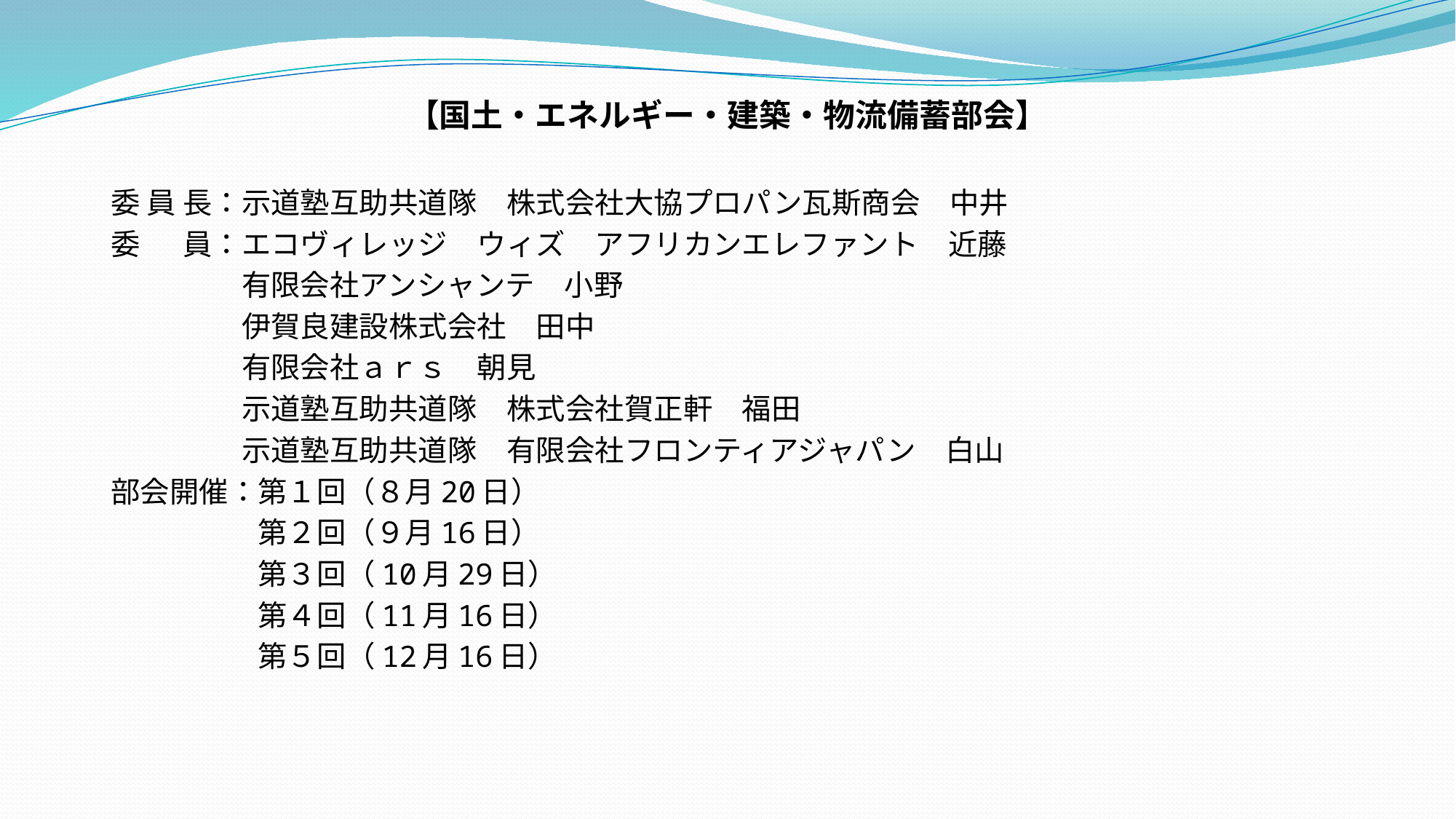

【国土・エネルギー・建築・物流備蓄部会】

委 員 長：示道塾互助共道隊　株式会社大協プロパン瓦斯商会　中井
委　  員：エコヴィレッジ　ウィズ　アフリカンエレファント　近藤
　　　  　有限会社アンシャンテ　小野
　　　  　伊賀良建設株式会社　田中
　　　  　有限会社ａｒｓ　朝見
　　　  　示道塾互助共道隊　株式会社賀正軒　福田
　　　　  示道塾互助共道隊　有限会社フロンティアジャパン　白山
部会開催：第１回（８月20日）
　　　　　第２回（９月16日）
　　　　　第３回（10月29日）
　　　　　第４回（11月16日）
　　　　　第５回（12月16日）